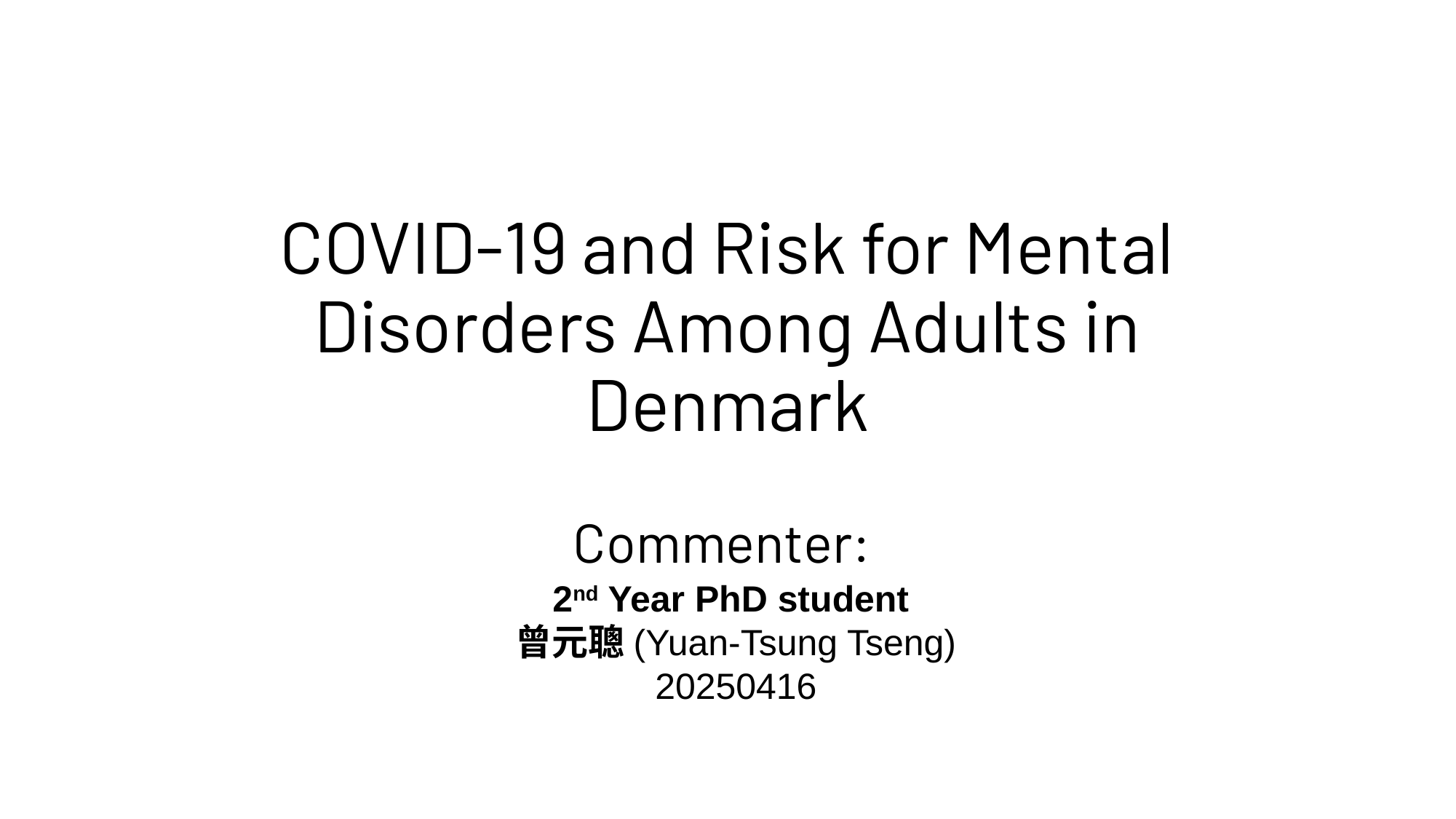

# COVID-19 and Risk for Mental Disorders Among Adults in Denmark
Commenter:
2nd Year PhD student
曾元聰(Yuan-Tsung Tseng)
20250416